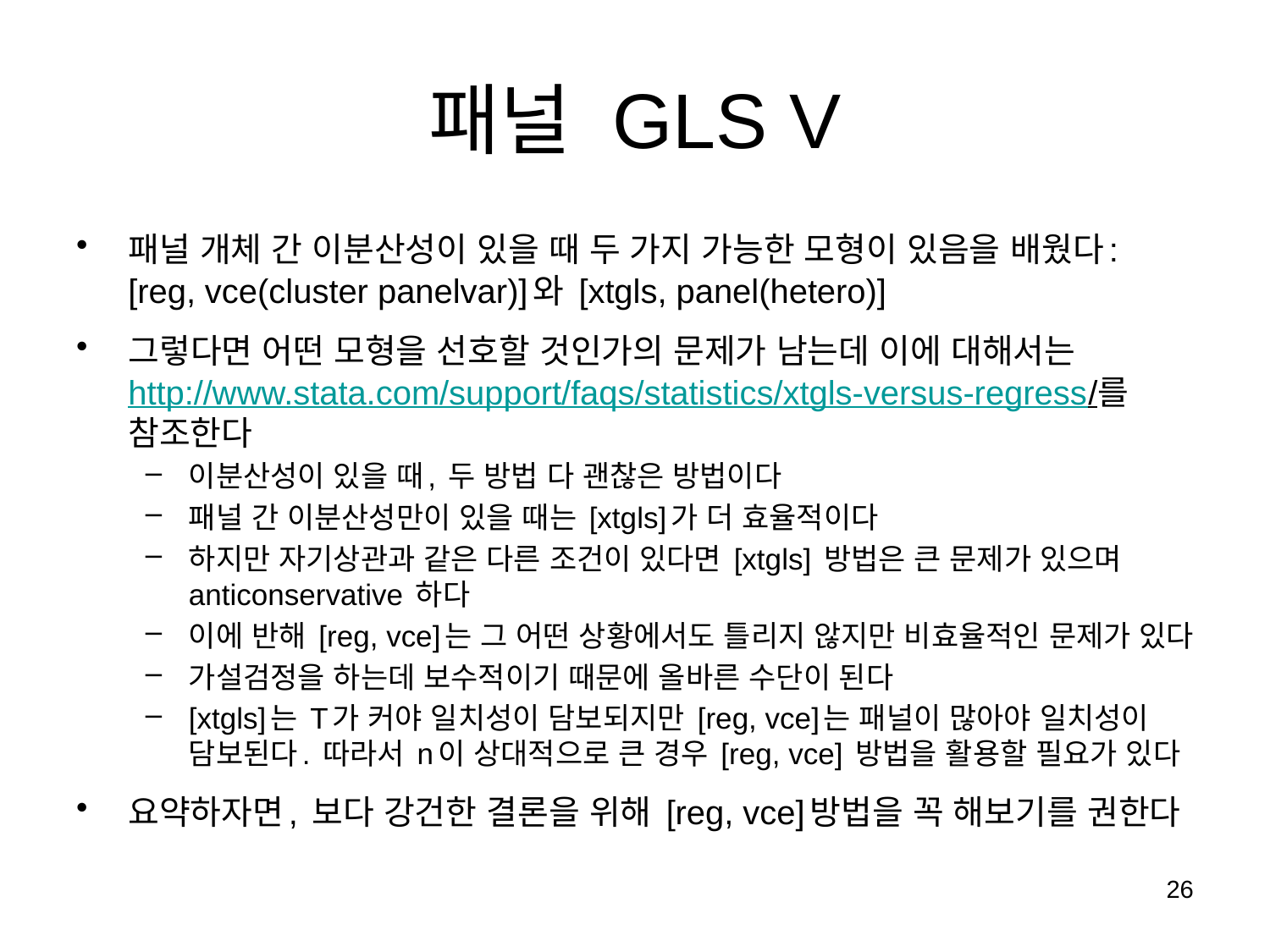

# 패널 GLS V
패널 개체 간 이분산성이 있을 때 두 가지 가능한 모형이 있음을 배웠다: [reg, vce(cluster panelvar)]와 [xtgls, panel(hetero)]
그렇다면 어떤 모형을 선호할 것인가의 문제가 남는데 이에 대해서는 http://www.stata.com/support/faqs/statistics/xtgls-versus-regress/를 참조한다
이분산성이 있을 때, 두 방법 다 괜찮은 방법이다
패널 간 이분산성만이 있을 때는 [xtgls]가 더 효율적이다
하지만 자기상관과 같은 다른 조건이 있다면 [xtgls] 방법은 큰 문제가 있으며 anticonservative 하다
이에 반해 [reg, vce]는 그 어떤 상황에서도 틀리지 않지만 비효율적인 문제가 있다
가설검정을 하는데 보수적이기 때문에 올바른 수단이 된다
[xtgls]는 T가 커야 일치성이 담보되지만 [reg, vce]는 패널이 많아야 일치성이 담보된다. 따라서 n이 상대적으로 큰 경우 [reg, vce] 방법을 활용할 필요가 있다
요약하자면, 보다 강건한 결론을 위해 [reg, vce]방법을 꼭 해보기를 권한다
26